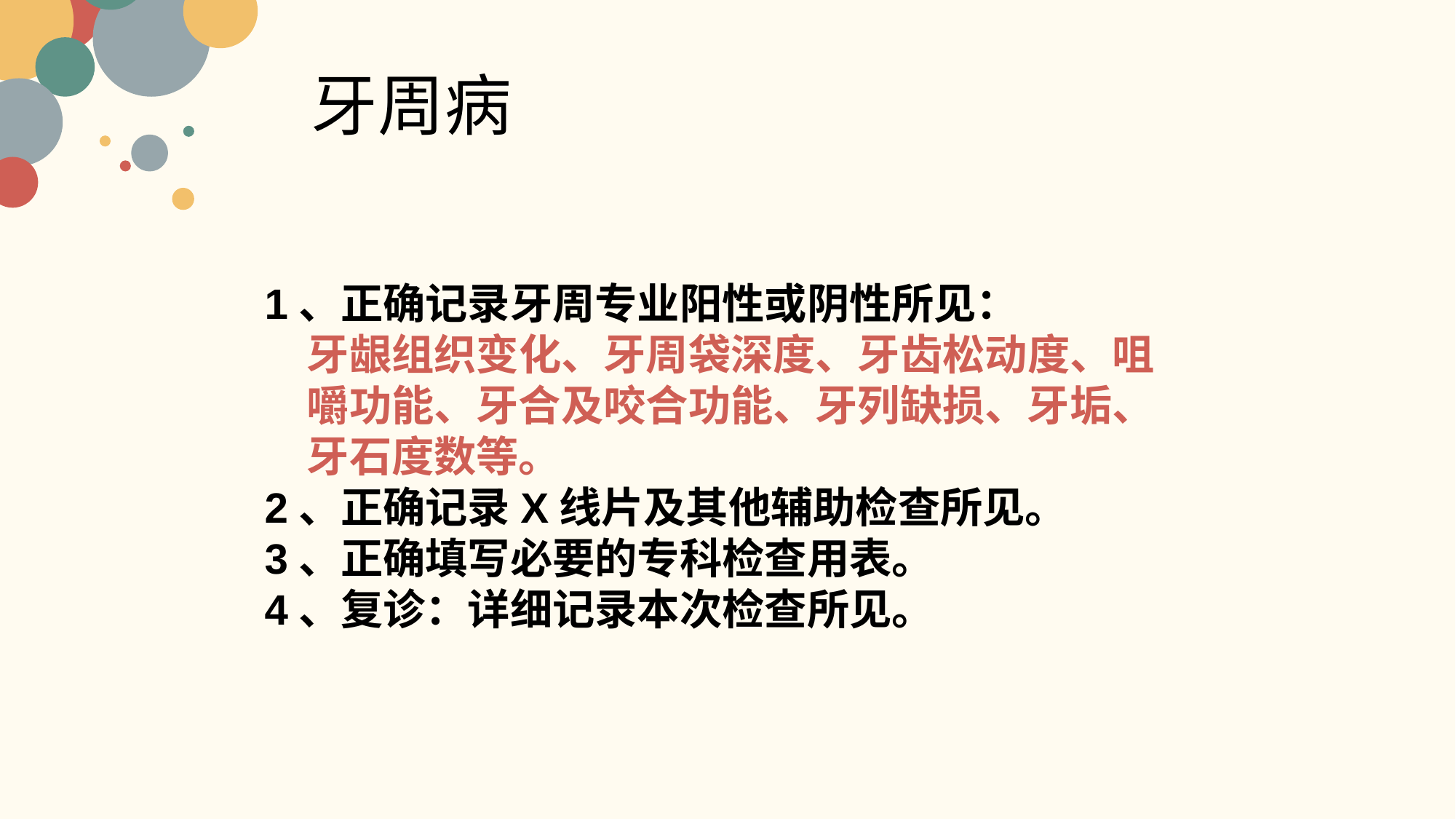

牙周病
1、正确记录牙周专业阳性或阴性所见：
　牙龈组织变化、牙周袋深度、牙齿松动度、咀
　嚼功能、牙合及咬合功能、牙列缺损、牙垢、
　牙石度数等。
2、正确记录X线片及其他辅助检查所见。
3、正确填写必要的专科检查用表。
4、复诊：详细记录本次检查所见。